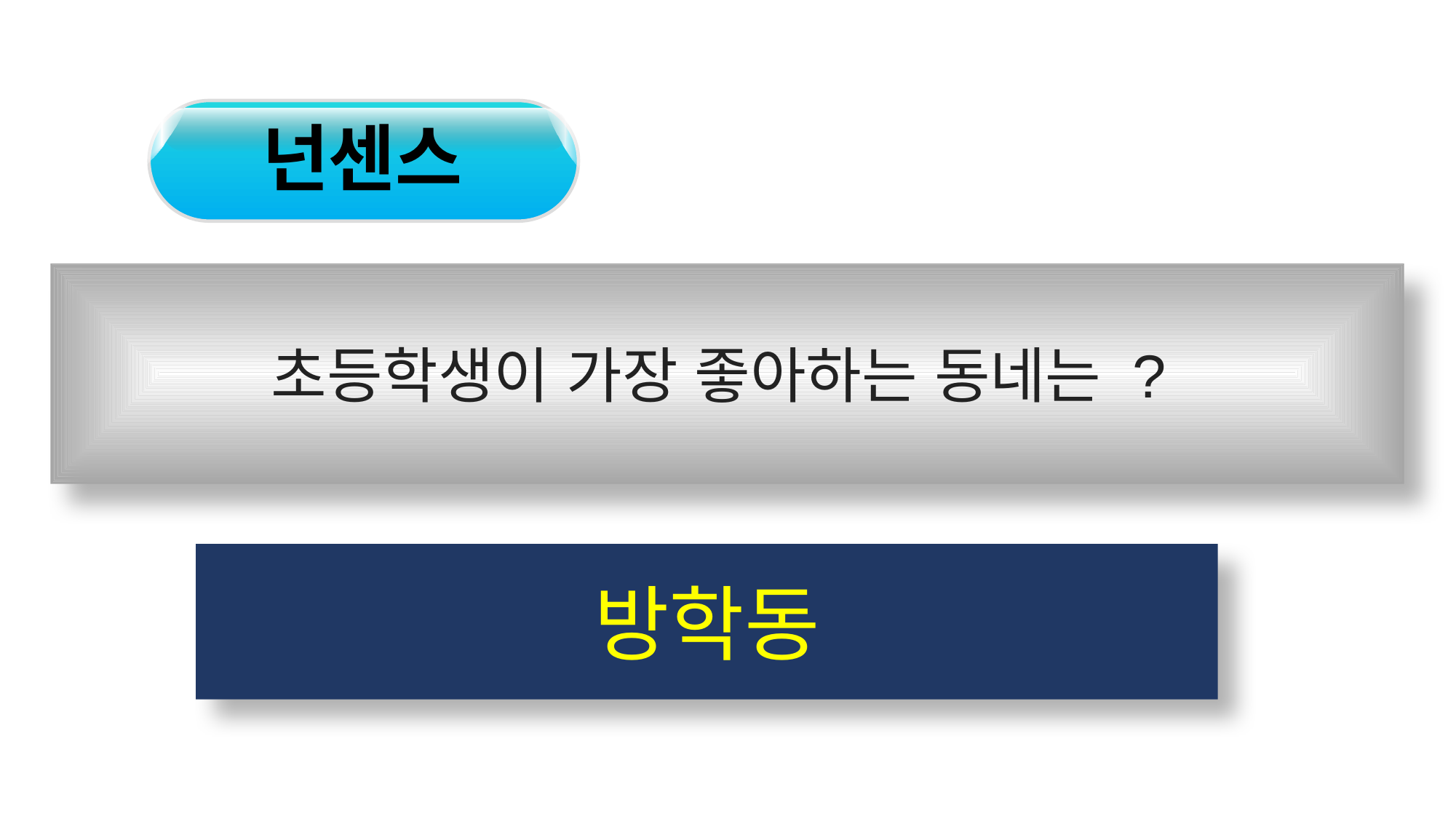

넌센스
초등학생이 가장 좋아하는 동네는 ?
방학동